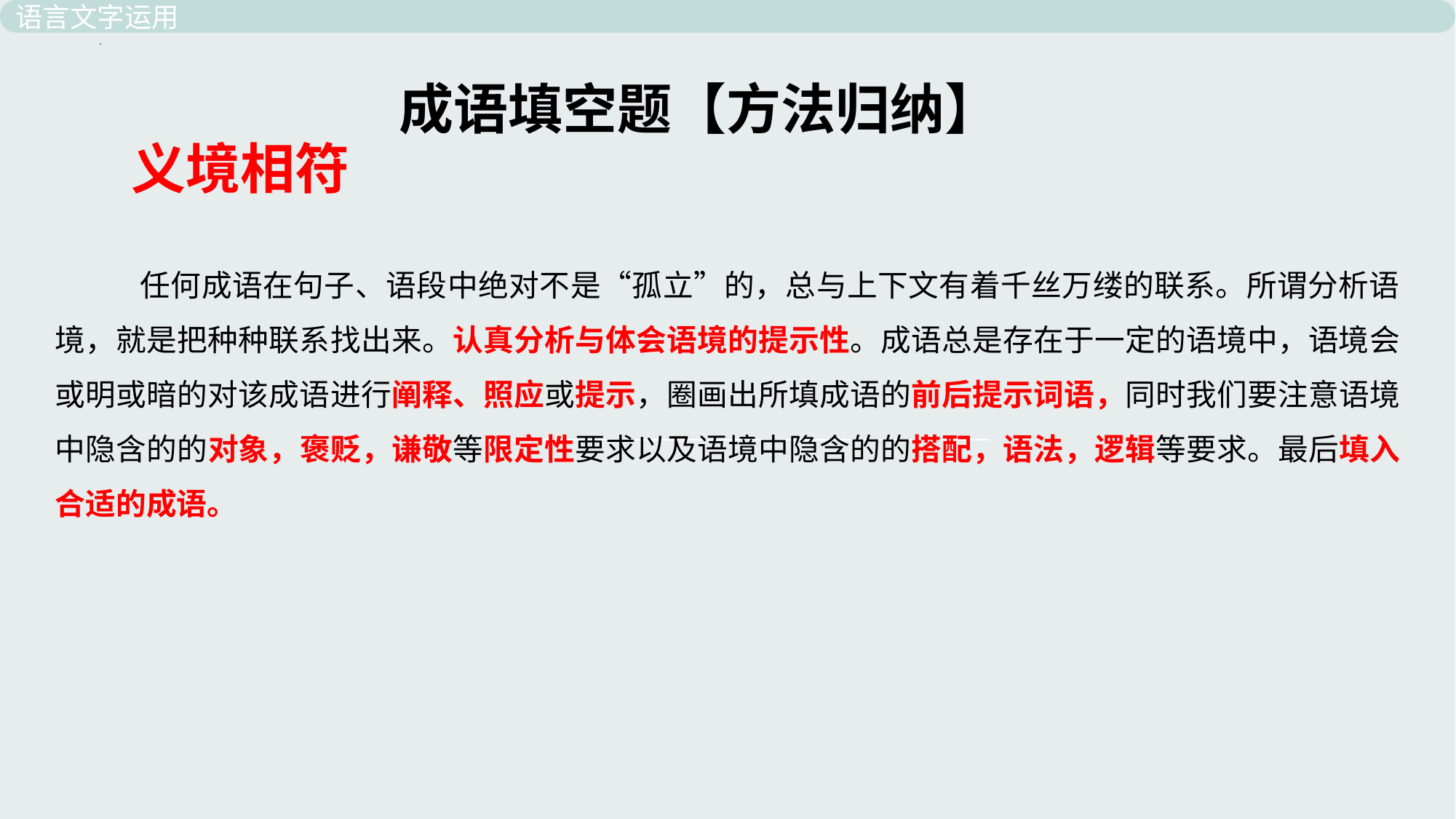

语言文字运用
成语填空题【方法归纳】
义境相符

任何成语在句子、语段中绝对不是“孤立”的，总与上下文有着千丝万缕的联系。所谓分析语境，就是把种种联系找出来。认真分析与体会语境的提示性。成语总是存在于一定的语境中，语境会或明或暗的对该成语进行阐释、照应或提示，圈画出所填成语的前后提示词语，同时我们要注意语境中隐含的的对象，褒贬，谦敬等限定性要求以及语境中隐含的的搭配，语法，逻辑等要求。最后填入合适的成语。